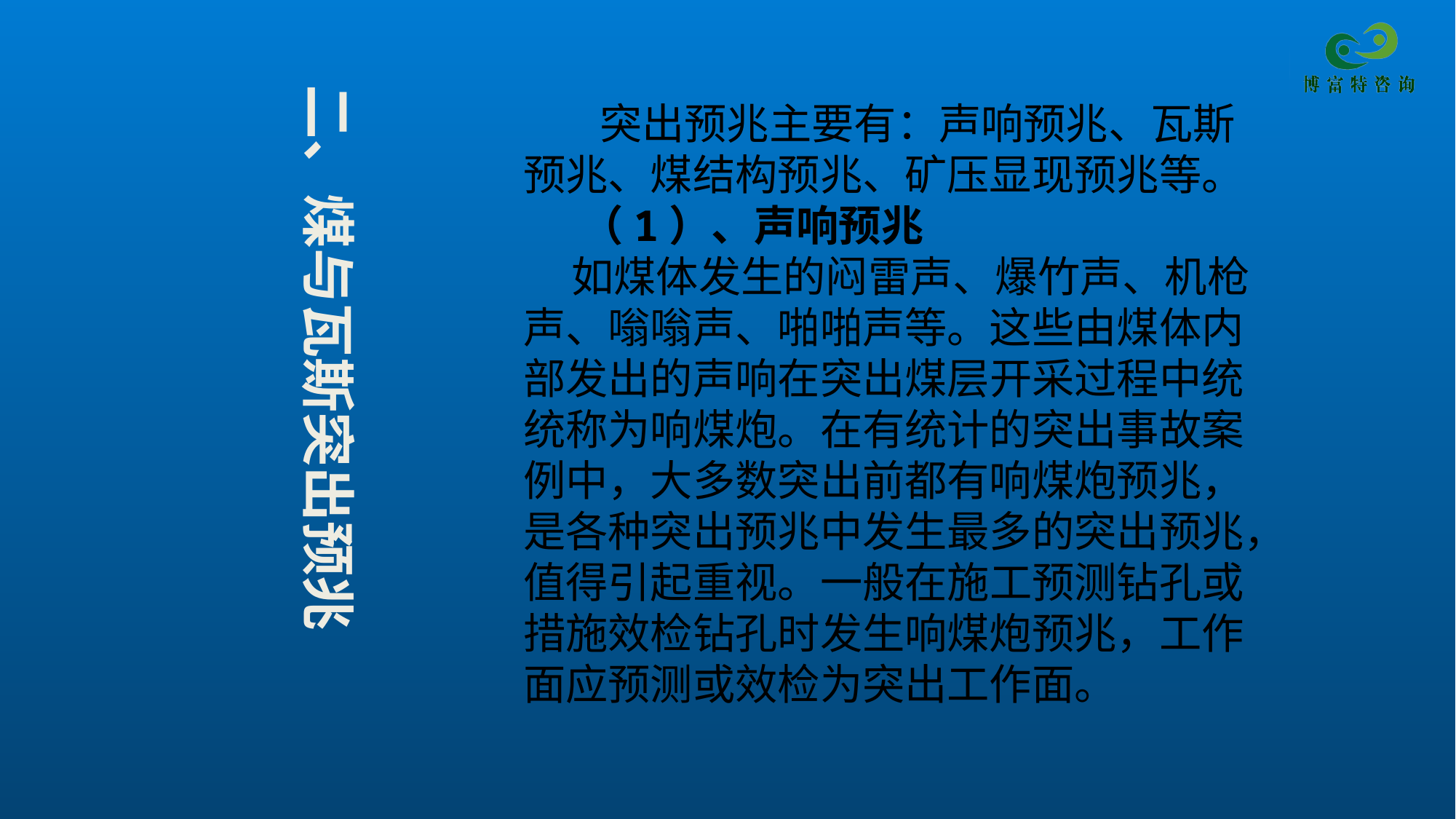

二、煤与瓦斯突出预兆
       突出预兆主要有：声响预兆、瓦斯预兆、煤结构预兆、矿压显现预兆等。
     （1）、声响预兆
    如煤体发生的闷雷声、爆竹声、机枪声、嗡嗡声、啪啪声等。这些由煤体内部发出的声响在突出煤层开采过程中统统称为响煤炮。在有统计的突出事故案例中，大多数突出前都有响煤炮预兆，是各种突出预兆中发生最多的突出预兆，值得引起重视。一般在施工预测钻孔或措施效检钻孔时发生响煤炮预兆，工作面应预测或效检为突出工作面。